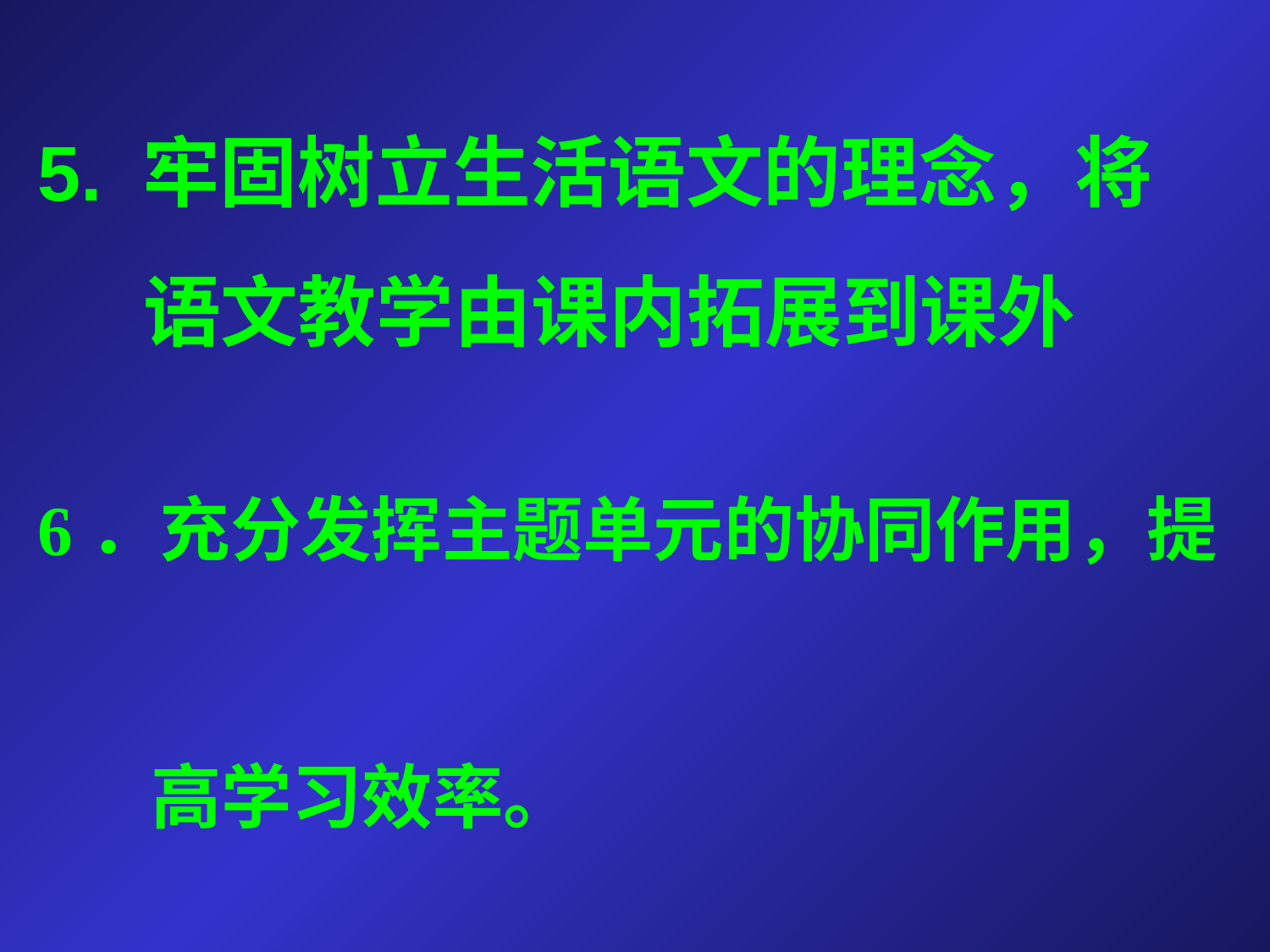

# 5. 牢固树立生活语文的理念，将 语文教学由课内拓展到课外
6．充分发挥主题单元的协同作用，提
      高学习效率。